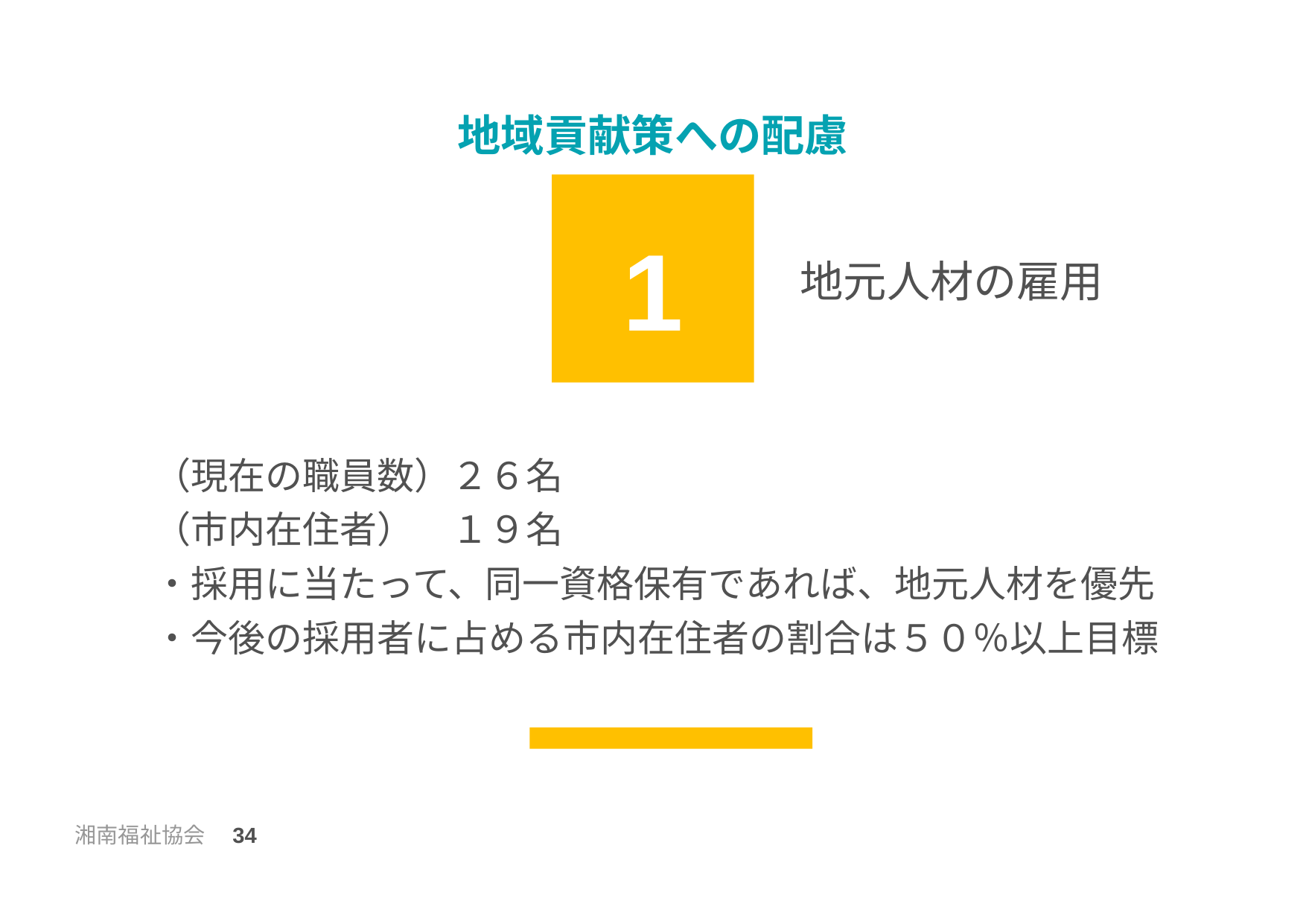

# 地域貢献策への配慮
1
地元人材の雇用
（現在の職員数）２６名
（市内在住者）　１９名
・採用に当たって、同一資格保有であれば、地元人材を優先
・今後の採用者に占める市内在住者の割合は５０％以上目標

湘南福祉協会　34